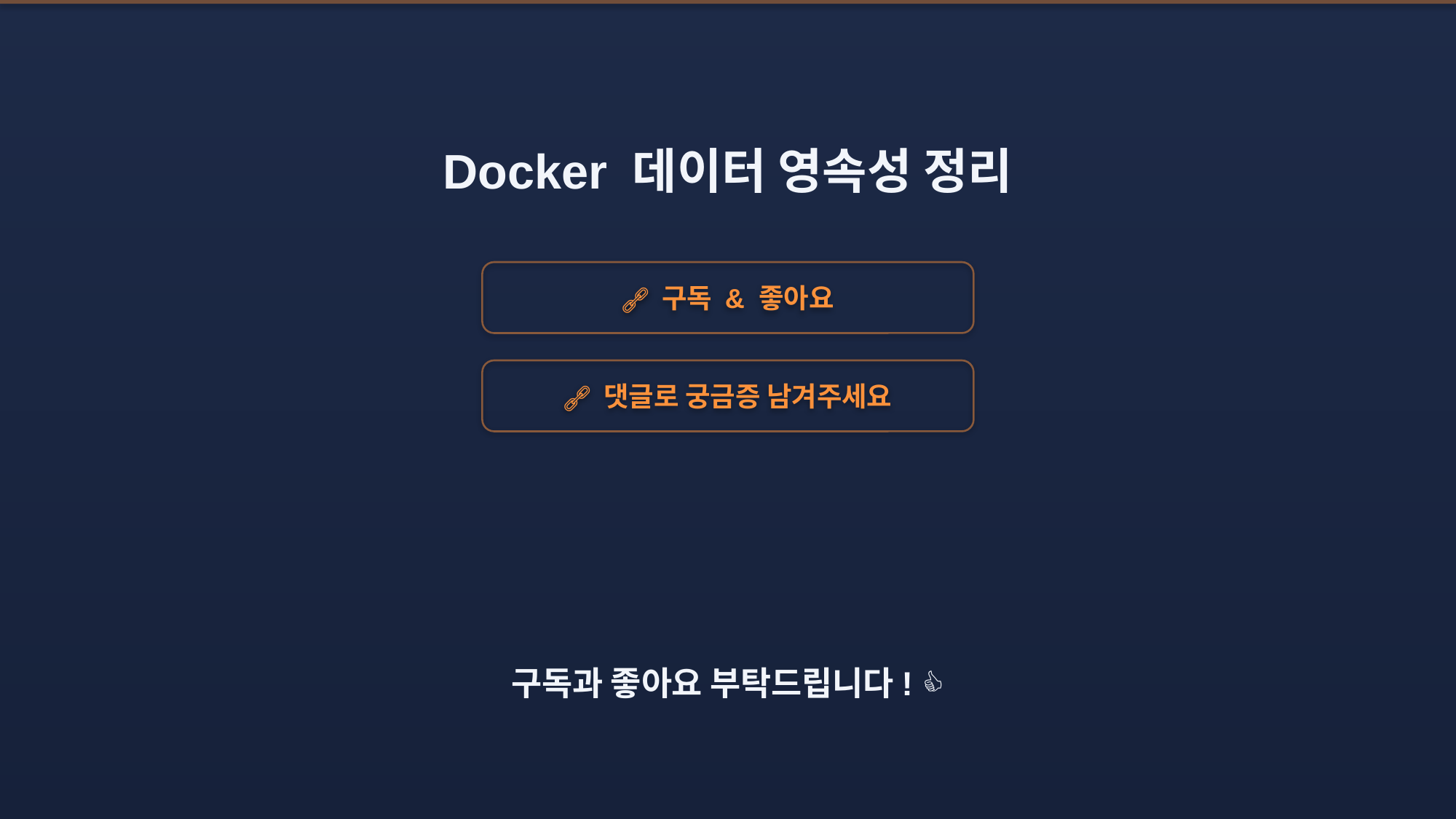

Docker 데이터 영속성 정리
🔗 구독 & 좋아요
🔗 댓글로 궁금증 남겨주세요
구독과 좋아요 부탁드립니다! 👍